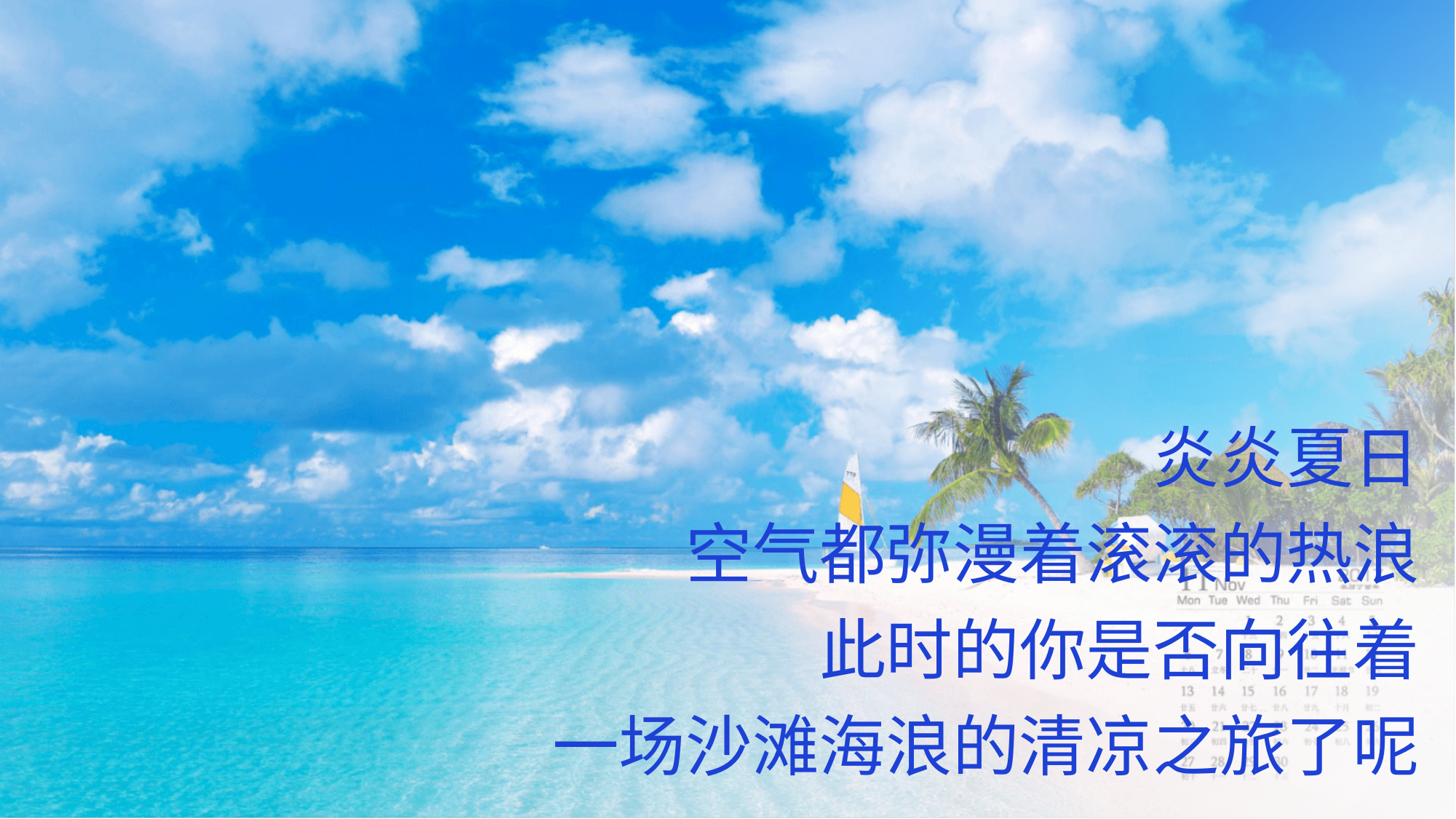

炎炎夏日
空气都弥漫着滚滚的热浪
此时的你是否向往着
一场沙滩海浪的清凉之旅了呢